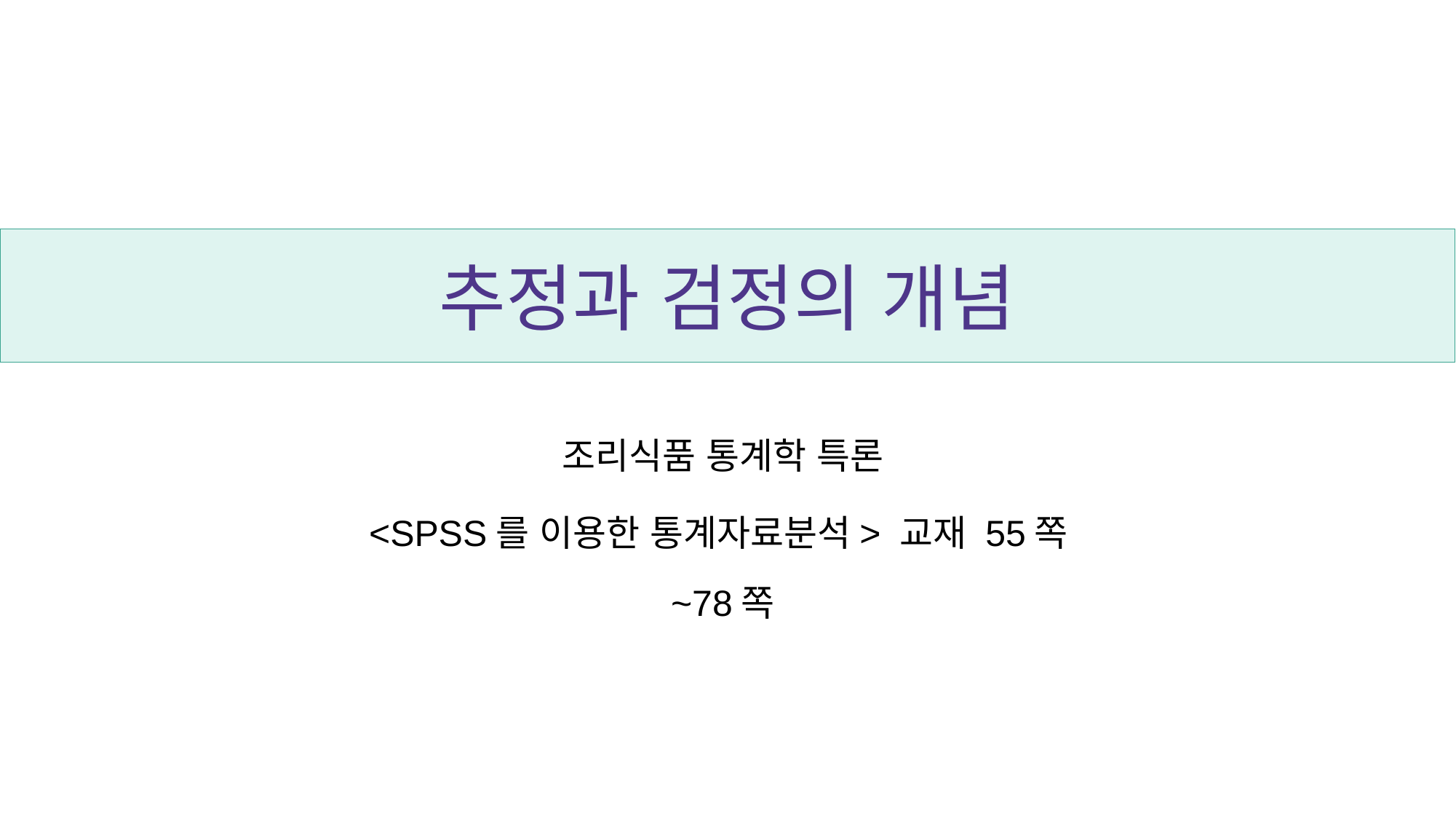

# 추정과 검정의 개념
조리식품 통계학 특론
<SPSS를 이용한 통계자료분석> 교재 55쪽~78쪽